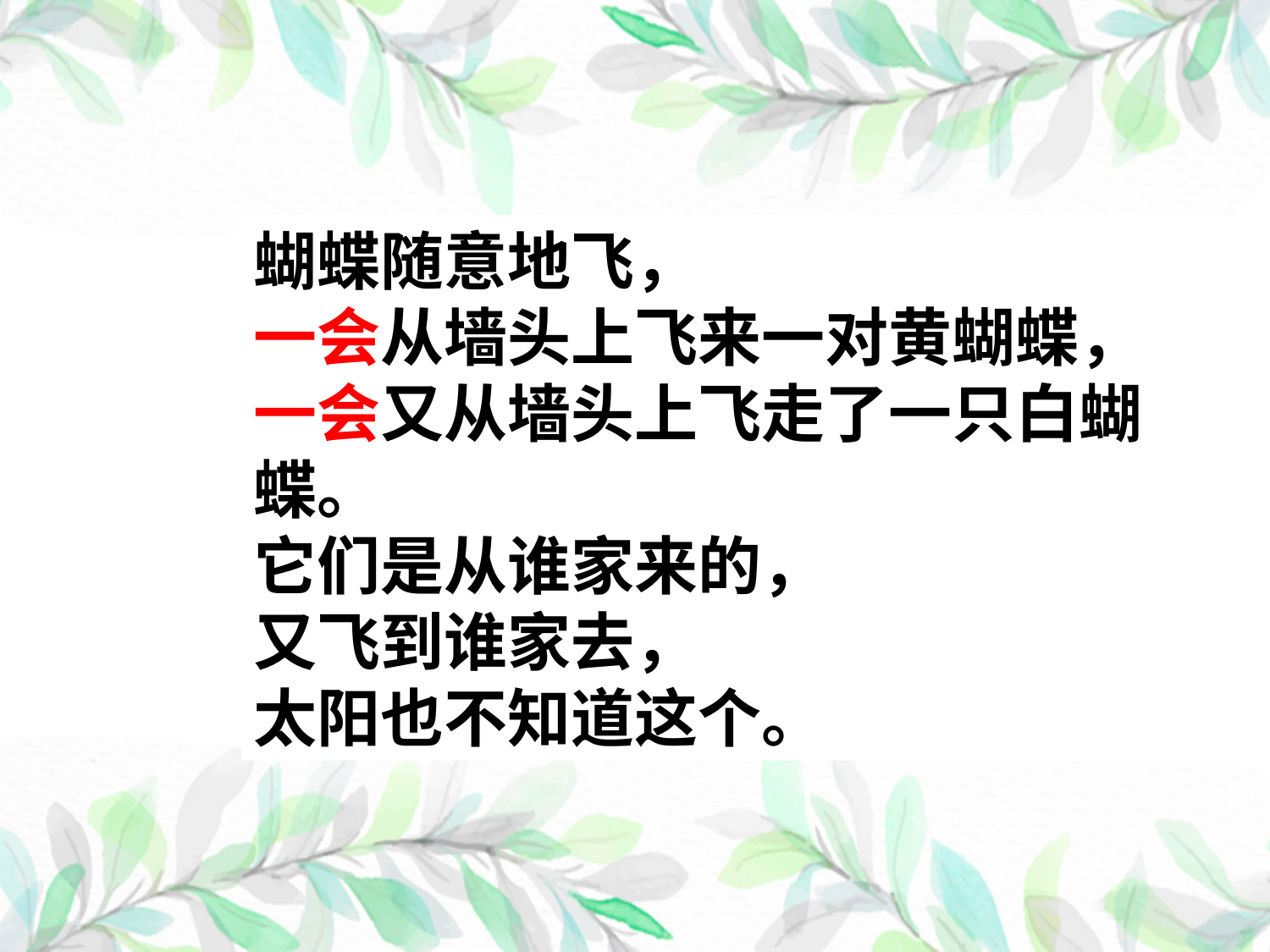

蝴蝶随意地飞，
一会从墙头上飞来一对黄蝴蝶，
一会又从墙头上飞走了一只白蝴蝶。
它们是从谁家来的，
又飞到谁家去，
太阳也不知道这个。